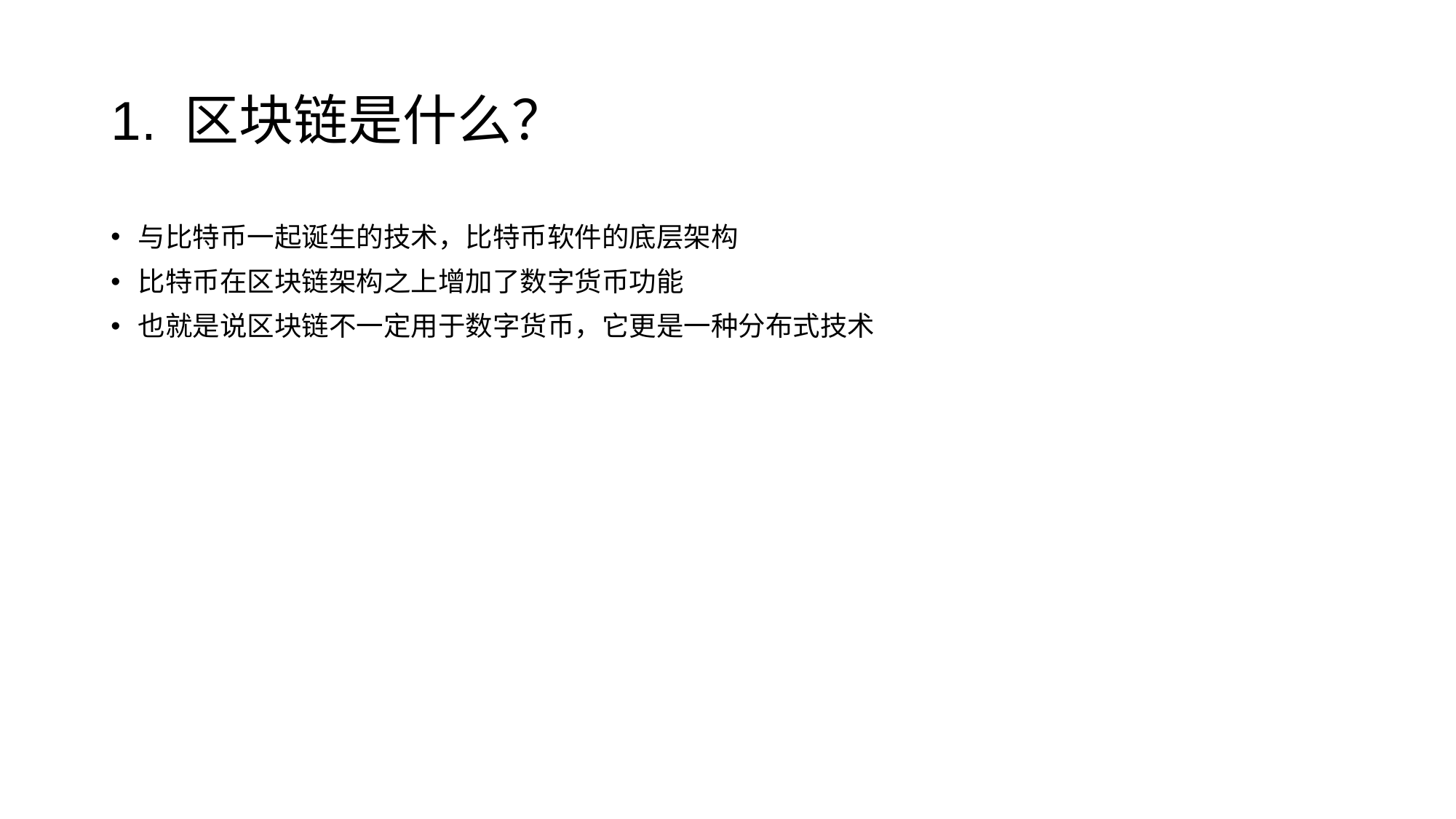

# 1. 区块链是什么？
与比特币一起诞生的技术，比特币软件的底层架构
比特币在区块链架构之上增加了数字货币功能
也就是说区块链不一定用于数字货币，它更是一种分布式技术